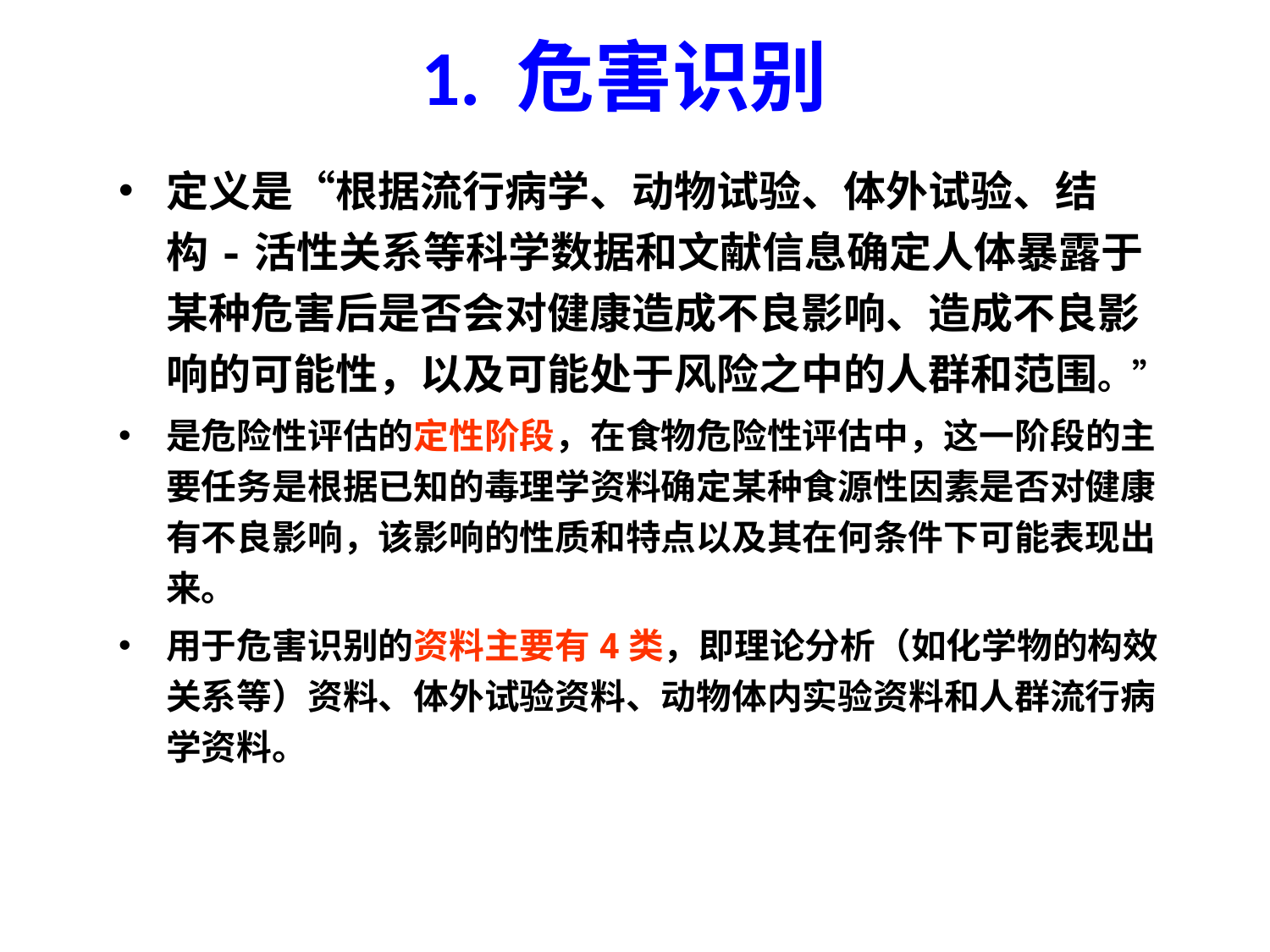

# 1. 危害识别
定义是“根据流行病学、动物试验、体外试验、结构-活性关系等科学数据和文献信息确定人体暴露于某种危害后是否会对健康造成不良影响、造成不良影响的可能性，以及可能处于风险之中的人群和范围。”
是危险性评估的定性阶段，在食物危险性评估中，这一阶段的主要任务是根据已知的毒理学资料确定某种食源性因素是否对健康有不良影响，该影响的性质和特点以及其在何条件下可能表现出来。
用于危害识别的资料主要有4类，即理论分析（如化学物的构效关系等）资料、体外试验资料、动物体内实验资料和人群流行病学资料。